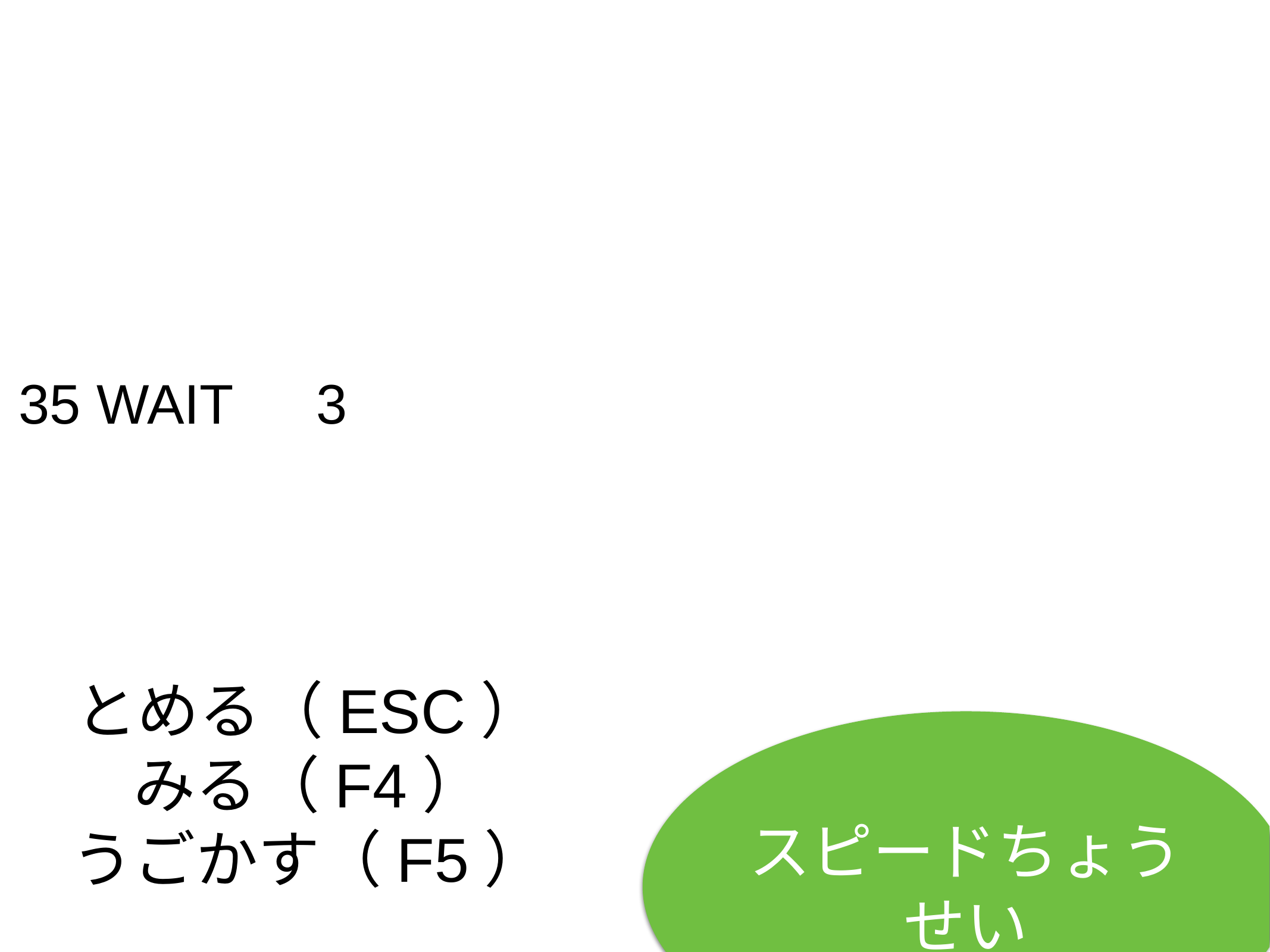

35 WAIT　3
# とめる（ESC）
みる（F4）
うごかす（F5）
スピードちょうせい